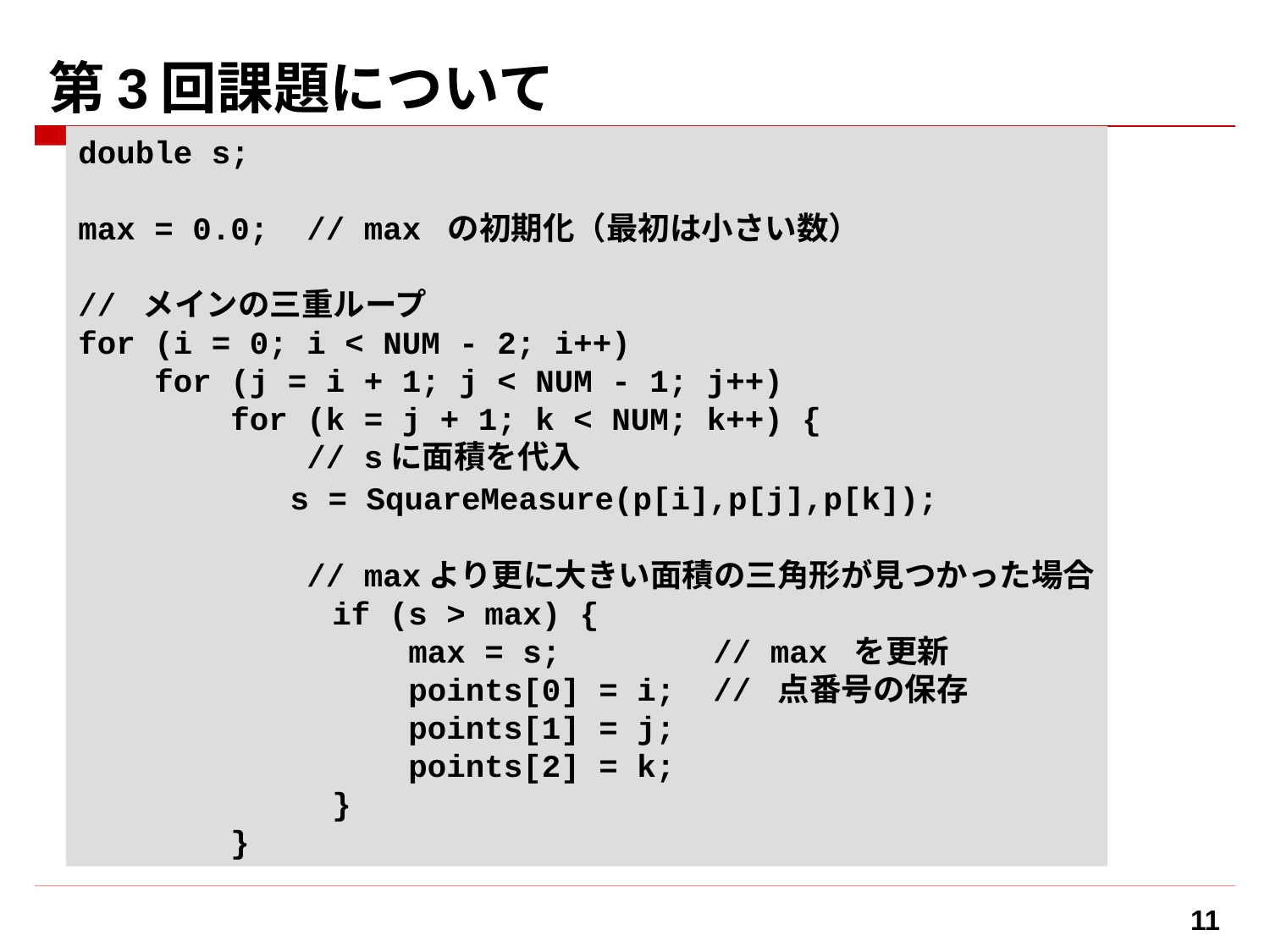

# 第3回課題について
double s;

max = 0.0;  // max の初期化（最初は小さい数）

// メインの三重ループ
for (i = 0; i < NUM - 2; i++)
    for (j = i + 1; j < NUM - 1; j++)
        for (k = j + 1; k < NUM; k++) {
            // sに面積を代入
          s = SquareMeasure(p[i],p[j],p[k]);

            // maxより更に大きい面積の三角形が見つかった場合
		if (s > max) {
		    max = s;   	// max を更新
		    points[0] = i; 	// 点番号の保存
		    points[1] = j;
		    points[2] = k;
		}
        }
11